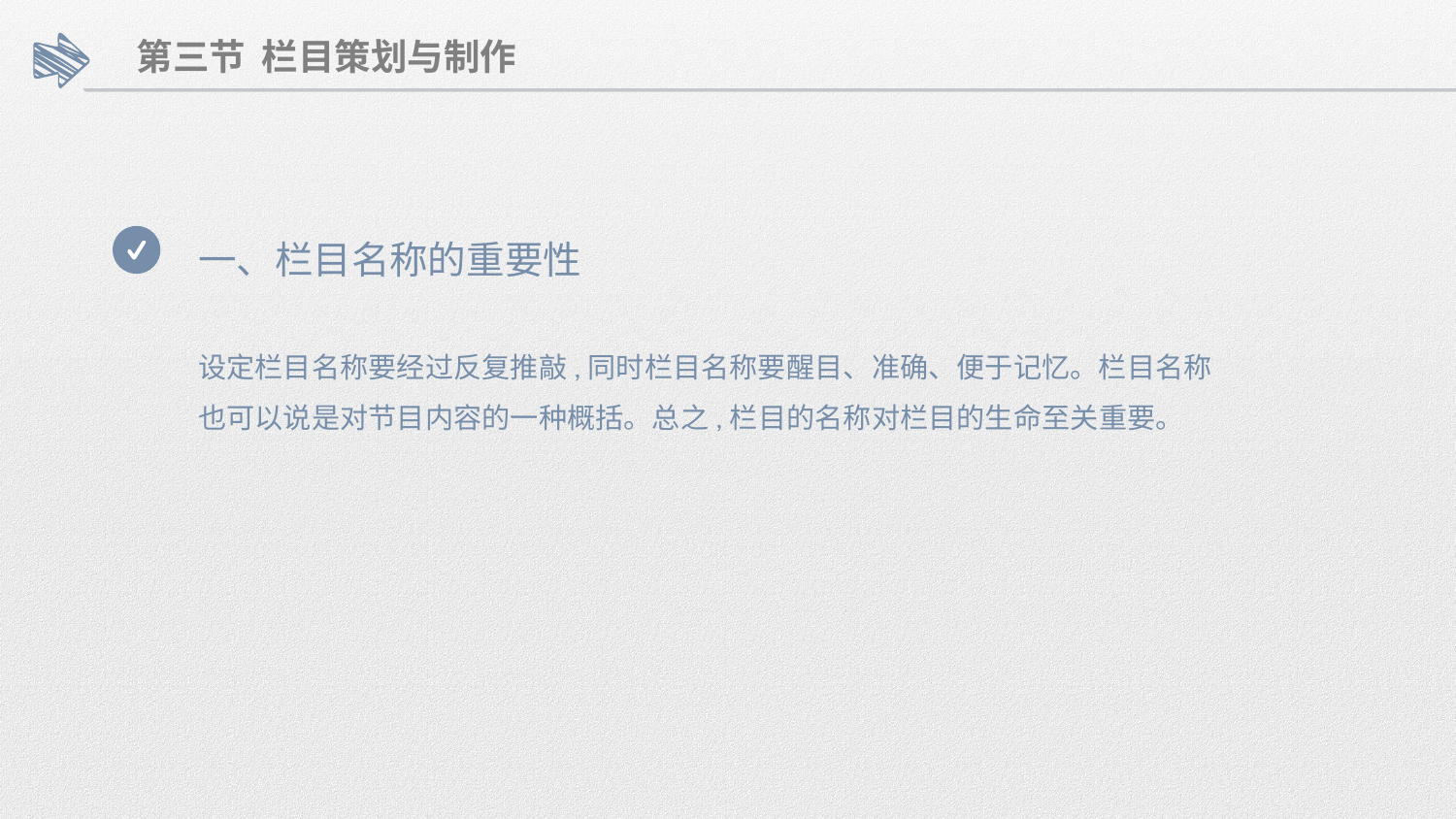

第三节  栏目策划与制作
一、栏目名称的重要性

设定栏目名称要经过反复推敲,同时栏目名称要醒目、准确、便于记忆。栏目名称
也可以说是对节目内容的一种概括。总之,栏目的名称对栏目的生命至关重要。